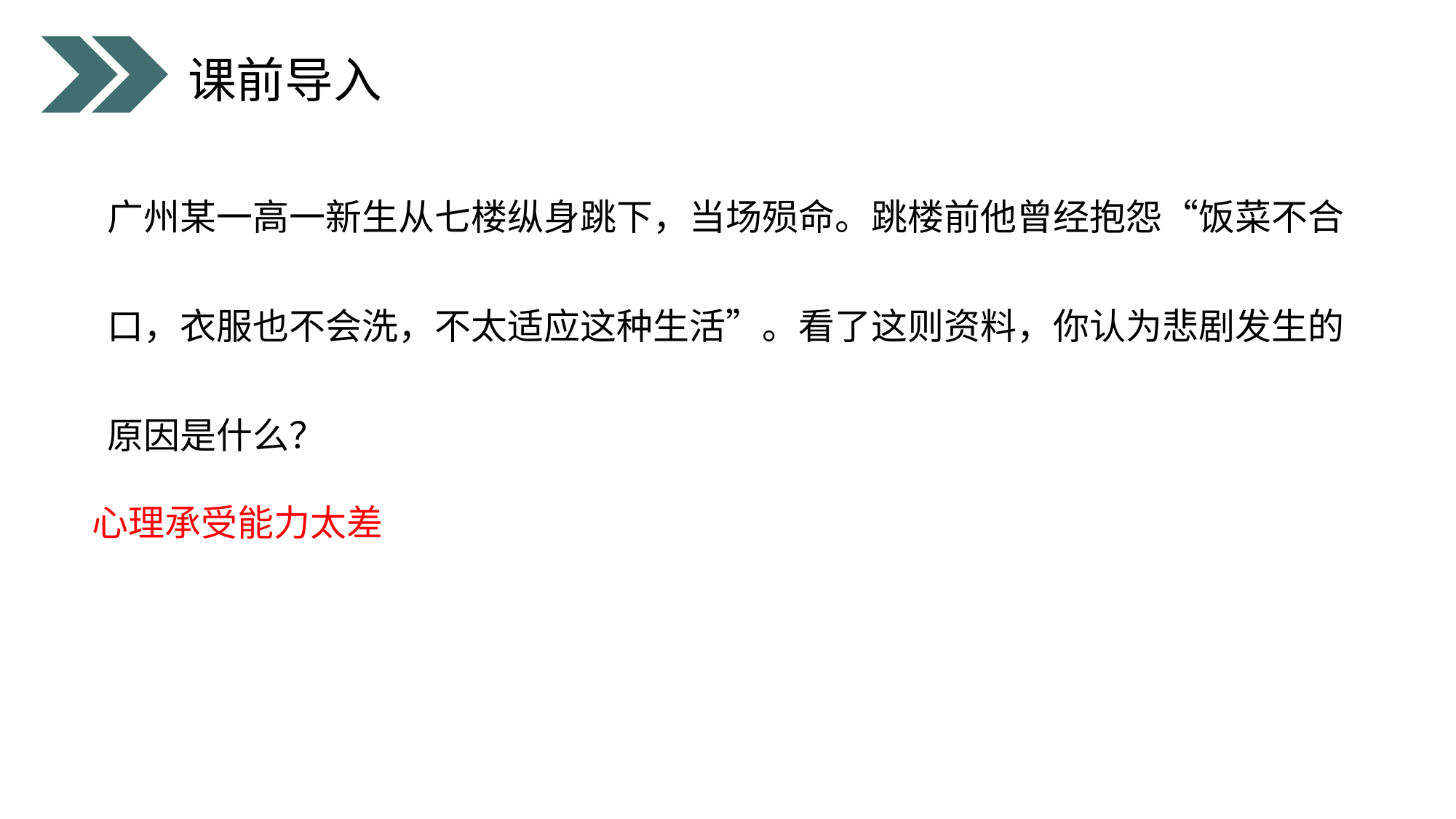

课前导入
广州某一高一新生从七楼纵身跳下，当场殒命。跳楼前他曾经抱怨“饭菜不合口，衣服也不会洗，不太适应这种生活”。看了这则资料，你认为悲剧发生的原因是什么？

心理承受能力太差